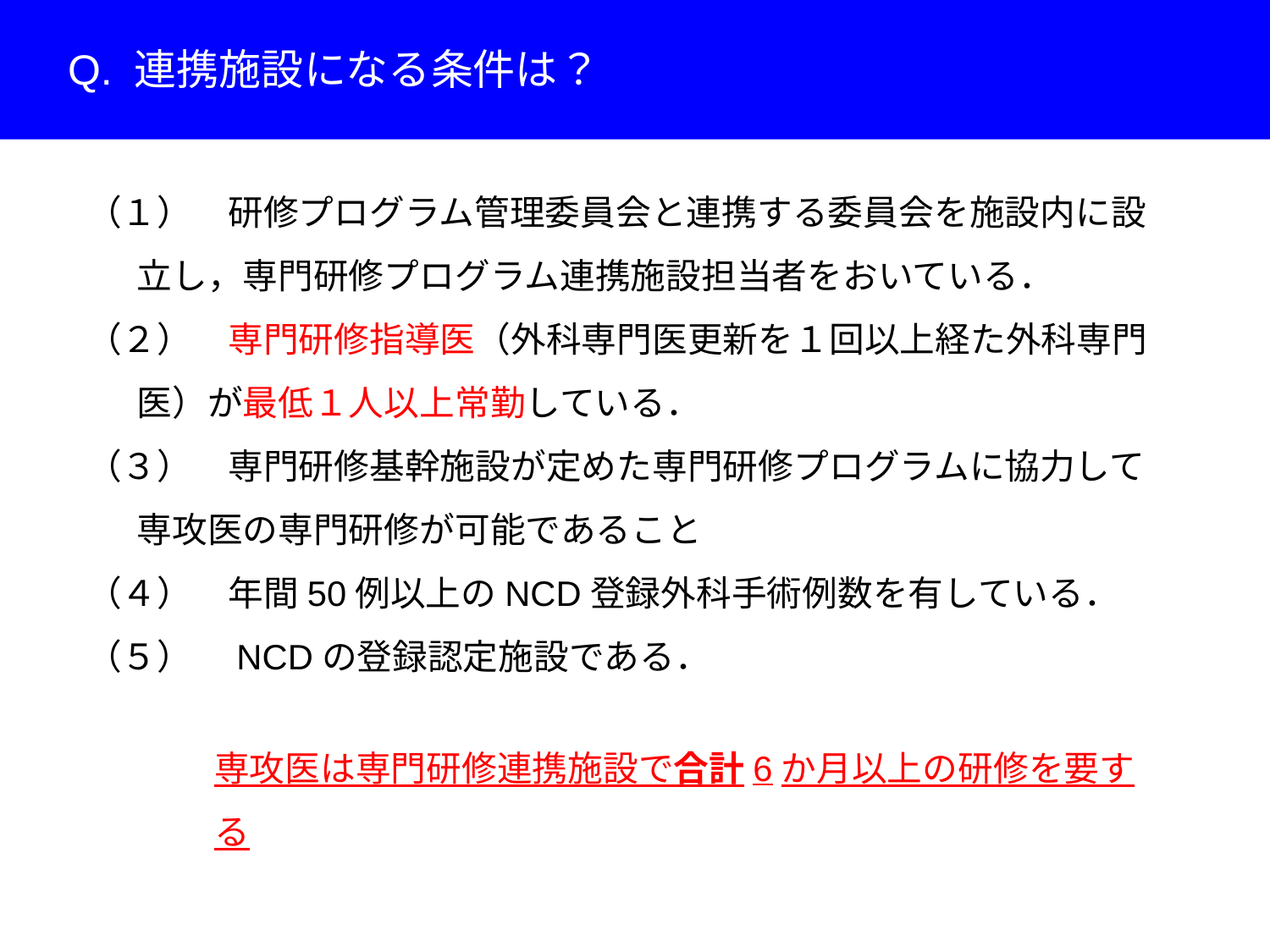

Q. 連携施設になる条件は？

（１）　研修プログラム管理委員会と連携する委員会を施設内に設立し，専門研修プログラム連携施設担当者をおいている．
（２）　専門研修指導医（外科専門医更新を１回以上経た外科専門医）が最低１人以上常勤している．
（３）　専門研修基幹施設が定めた専門研修プログラムに協力して専攻医の専門研修が可能であること
（４）　年間50例以上のNCD登録外科手術例数を有している．
（５）　NCDの登録認定施設である．
専攻医は専門研修連携施設で合計6か月以上の研修を要する